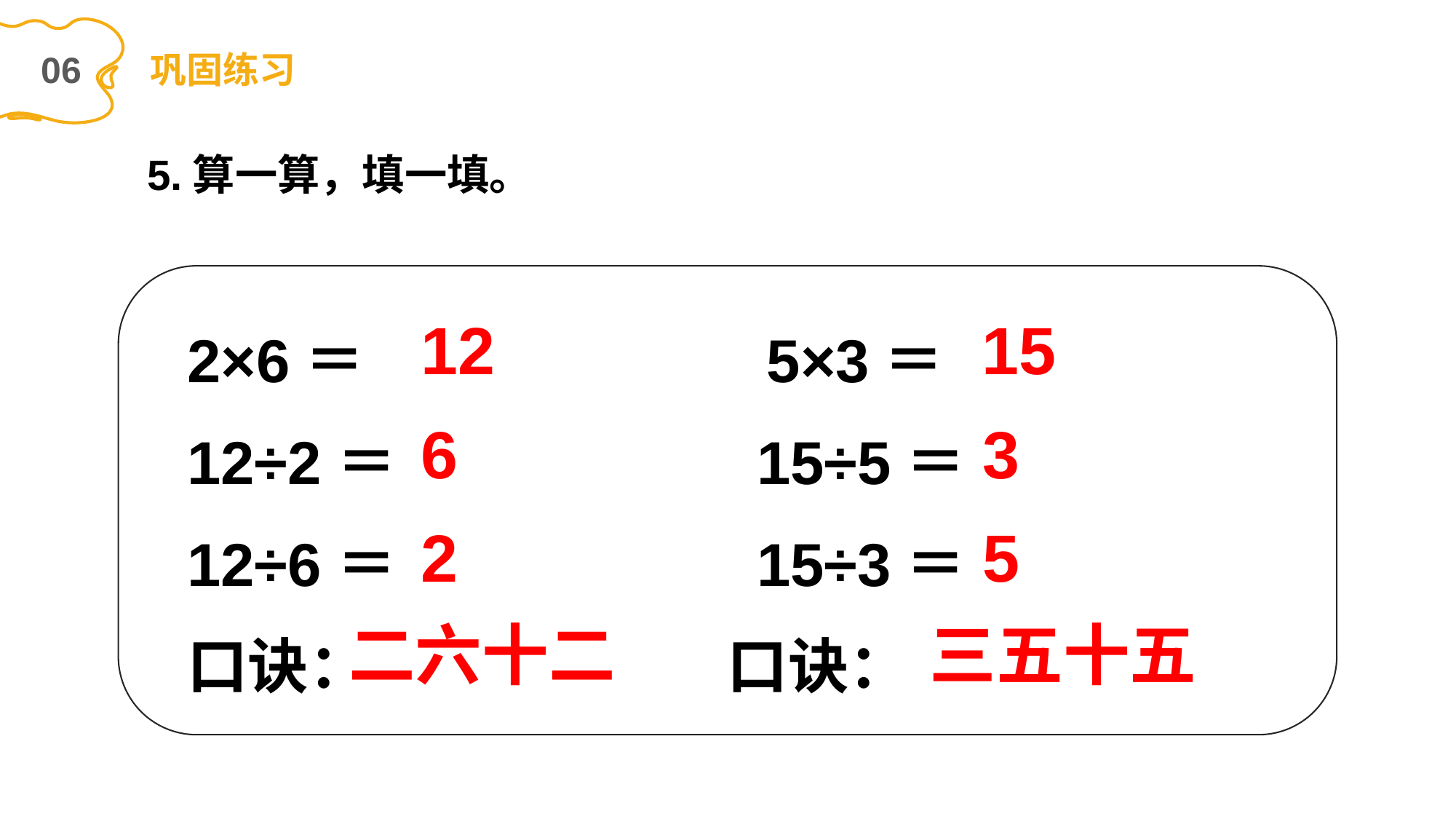

06
巩固练习
5.算一算，填一填。

2×6＝                            5×3＝
12÷2＝                         15÷5＝
12÷6＝                         15÷3＝
口诀：                          口诀：
12
15
6
3
2
5
二六十二
三五十五